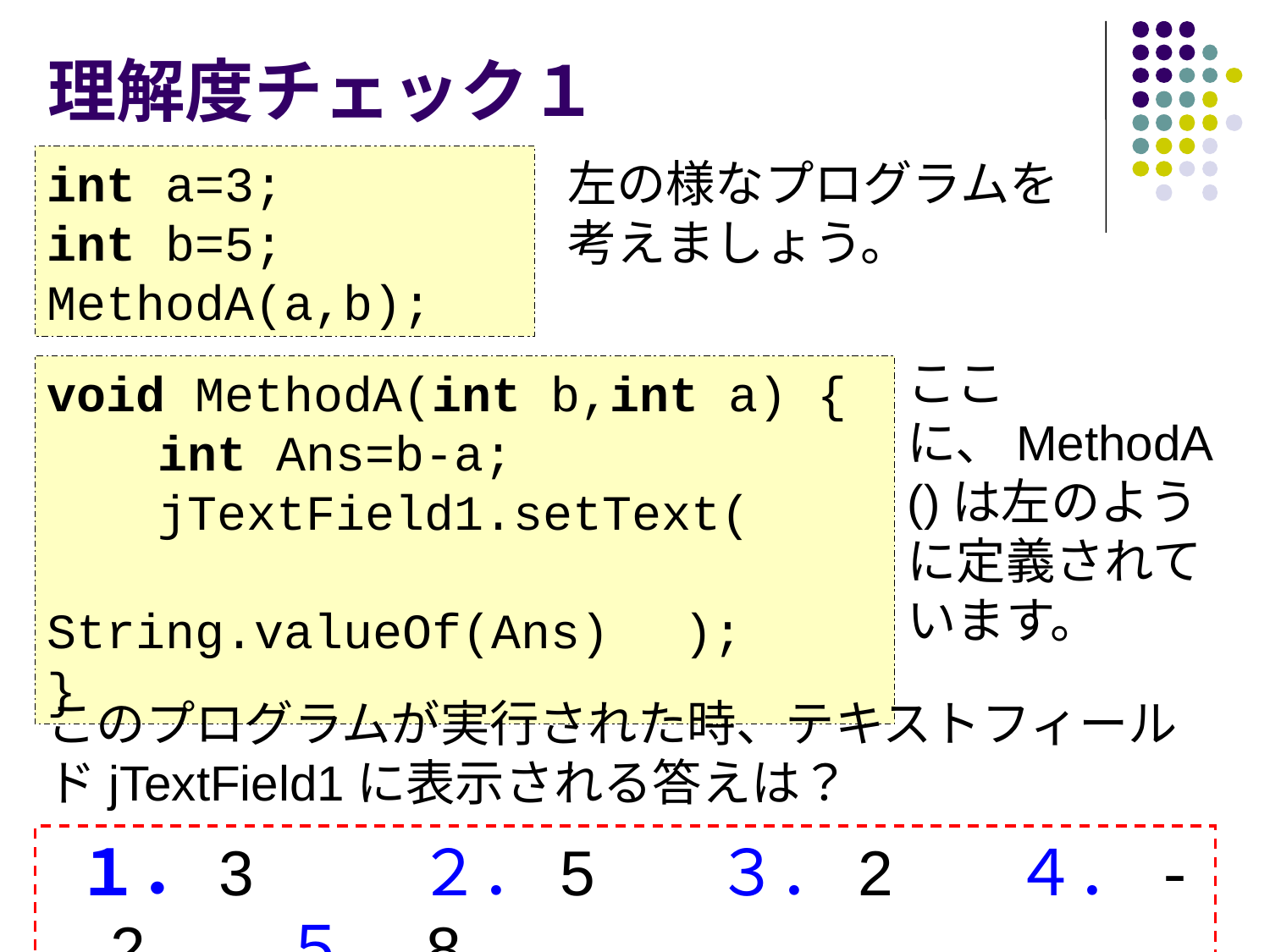

# 理解度チェック１
int a=3;
int b=5;
MethodA(a,b);
左の様なプログラムを考えましょう。
ここに、MethodA()は左のように定義されています。
void MethodA(int b,int a) {
　　int Ans=b-a;
　　jTextField1.setText(
　　　　　String.valueOf(Ans)　);
}
このプログラムが実行された時、テキストフィールドjTextField1に表示される答えは？
 １．3    　 ２．5      ３．2      ４．-2       ５．8